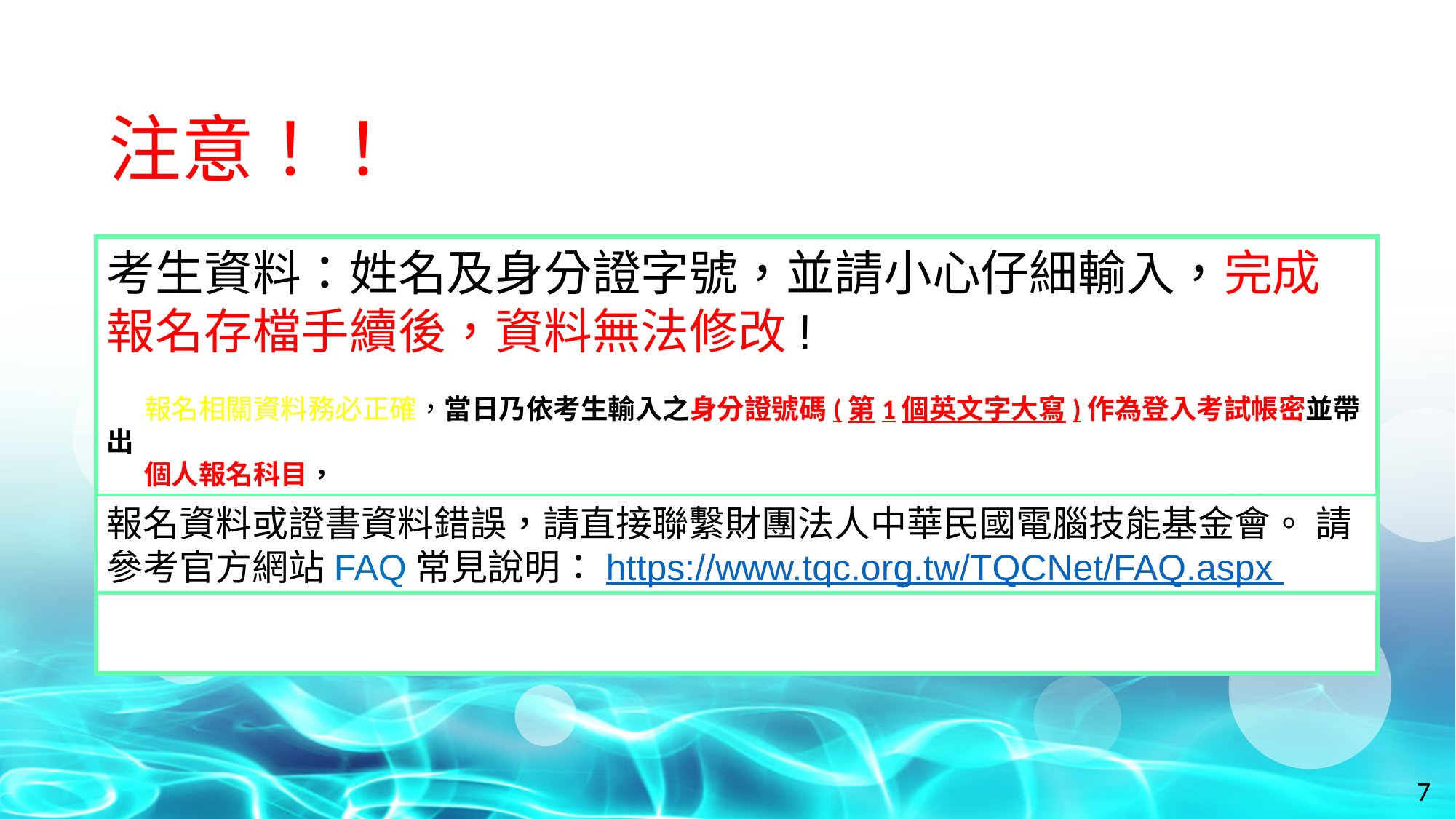

注意！！
考生資料：姓名及身分證字號，並請小心仔細輸入，完成報名存檔手續後，資料無法修改!

     報名相關資料務必正確，當日乃依考生輸入之身分證號碼(第1個英文字大寫)作為登入考試帳密並帶出
     個人報名科目，
     合格證書約1個月後送至所屬系辦 ，依報名資料製作，如要更改證書則需自行負擔TQC規定之費用。
約考取證照

報名資料或證書資料錯誤，請直接聯繫財團法人中華民國電腦技能基金會。 請參考官方網站FAQ常見說明：https://www.tqc.org.tw/TQCNet/FAQ.aspx
7